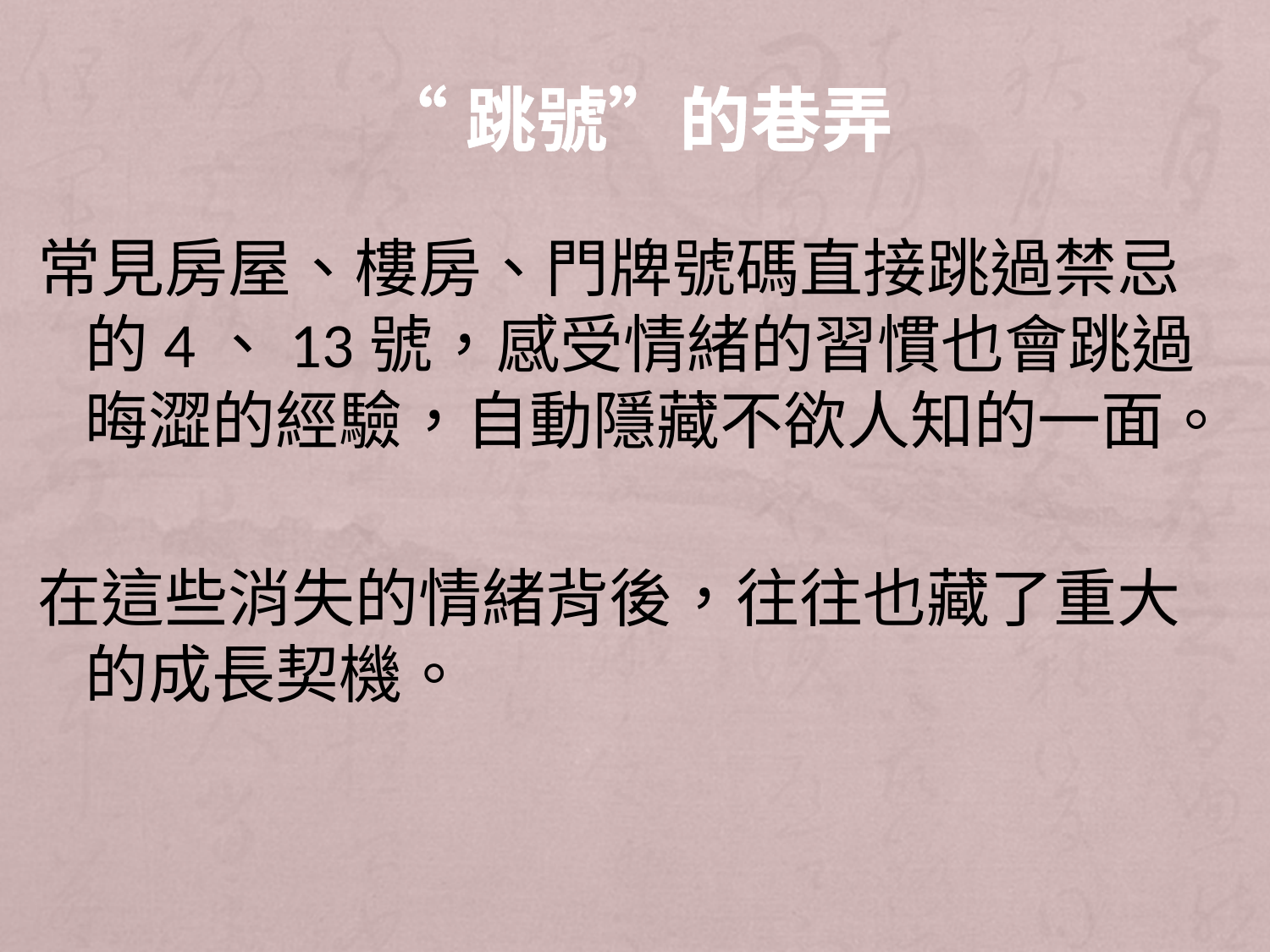

# “跳號”的巷弄
常見房屋、樓房、門牌號碼直接跳過禁忌的4、13號，感受情緒的習慣也會跳過晦澀的經驗，自動隱藏不欲人知的一面。

在這些消失的情緒背後，往往也藏了重大的成長契機。